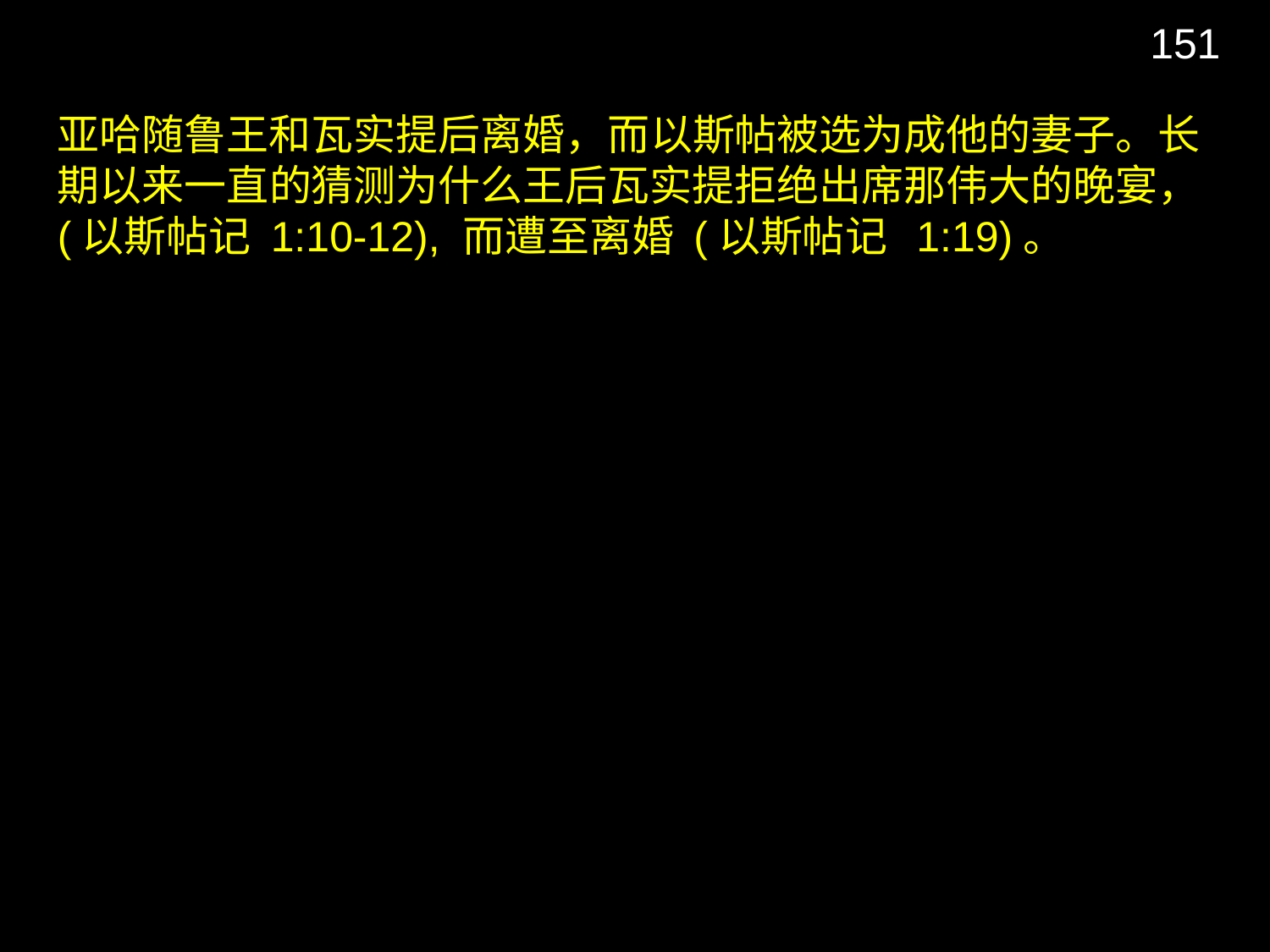

151
亚哈随鲁王和瓦实提后离婚，而以斯帖被选为成他的妻子。长期以来一直的猜测为什么王后瓦实提拒绝出席那伟大的晚宴，(以斯帖记 1:10-12), 而遭至离婚 (以斯帖记  1:19)。While it may be that she simply had enough of a banquet that had turned into a 7-day binge (Esther 1:10), others believe that the correct translation of her refusal "to appear wearing her royal crown" is "to appear wearing only her royal crown." This theory would seem to be supported by the statements that the king was very drunk (Esther 1:10) when he made the demand to "display the queen's beauty to all the people" (Esther 1:11). If that is what happened, it would seem that the king was little more than a common fool - a condition that The Lord capitalized on to move Esther into position to fulfill her mission.